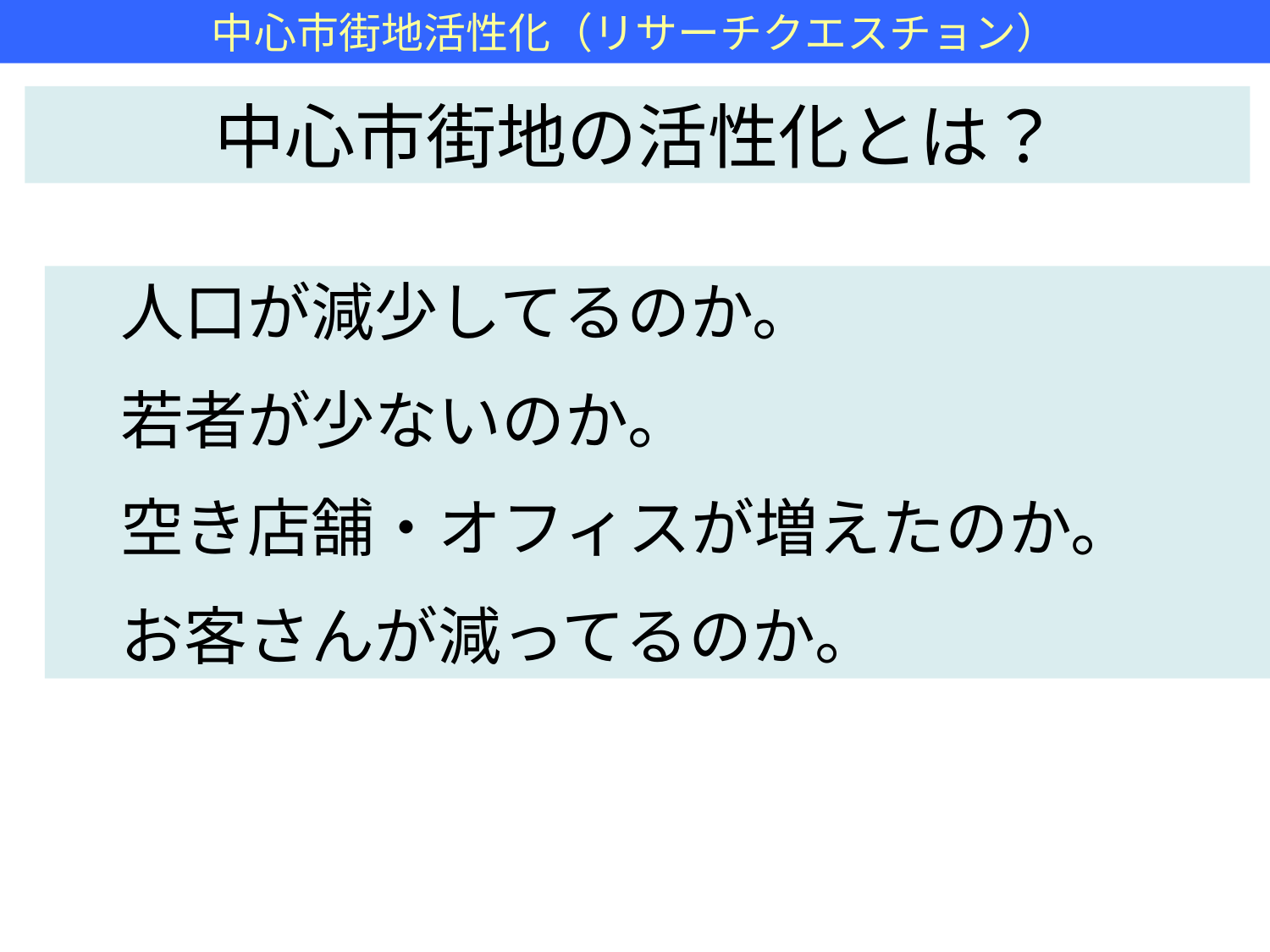

中心市街地活性化（リサーチクエスチョン）
中心市街地の活性化とは？
　人口が減少してるのか。
　若者が少ないのか。
　空き店舗・オフィスが増えたのか。
　お客さんが減ってるのか。